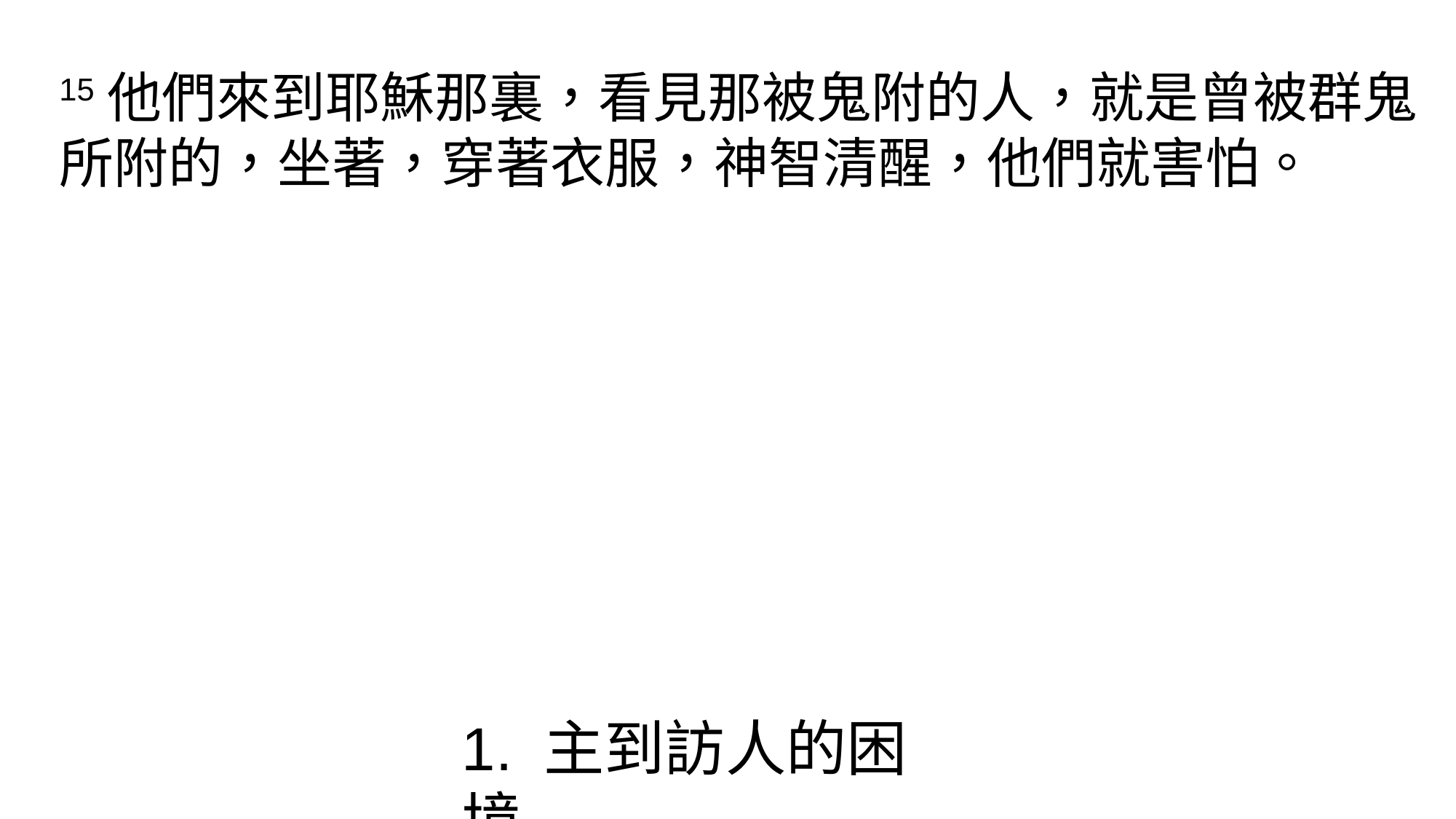

15他們來到耶穌那裏，看見那被鬼附的人，就是曾被群鬼所附的，坐著，穿著衣服，神智清醒，他們就害怕。
1. 主到訪人的困境